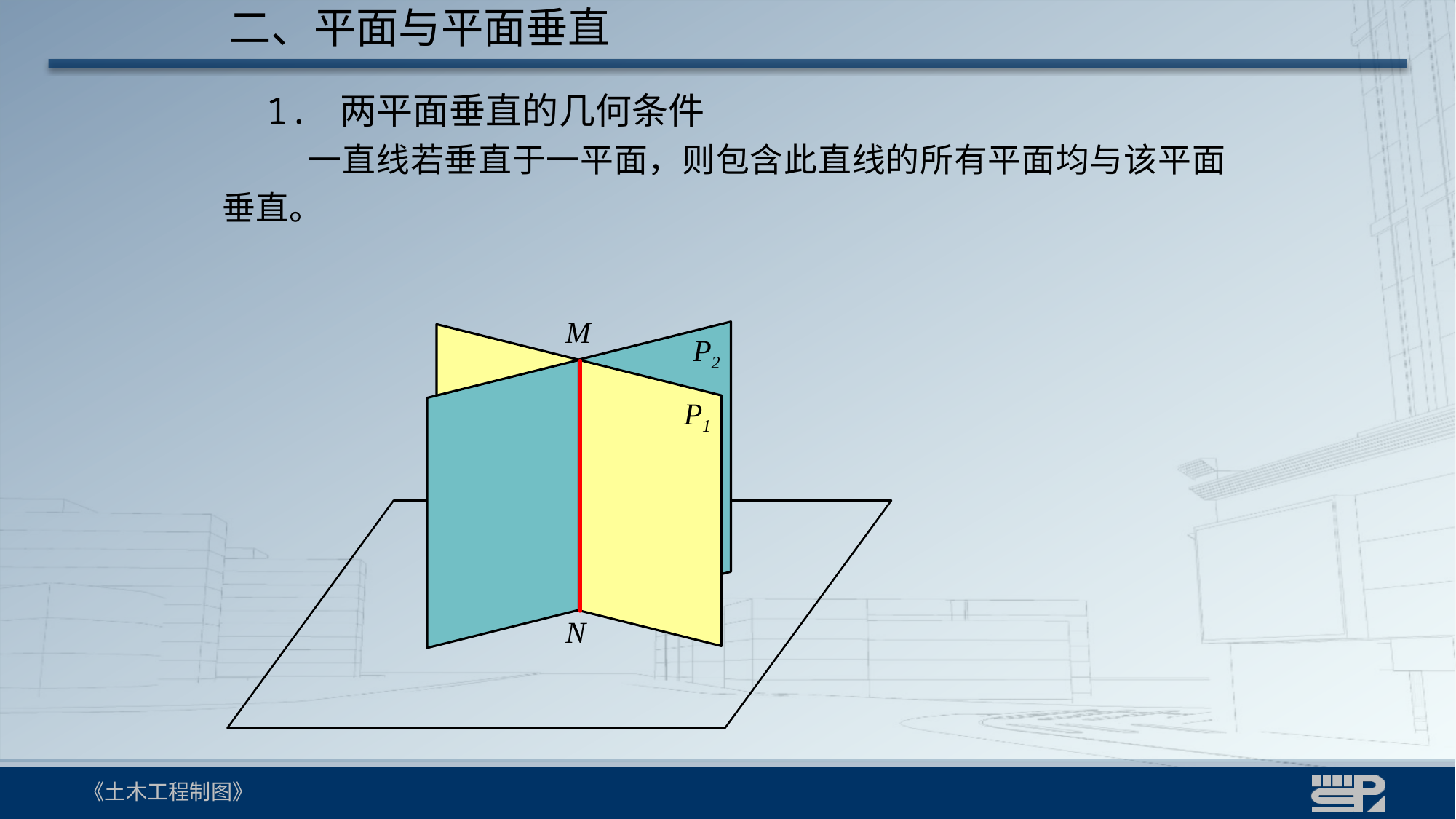

二、平面与平面垂直
  1. 两平面垂直的几何条件
一直线若垂直于一平面，则包含此直线的所有平面均与该平面垂直。
M
N
P2
P1